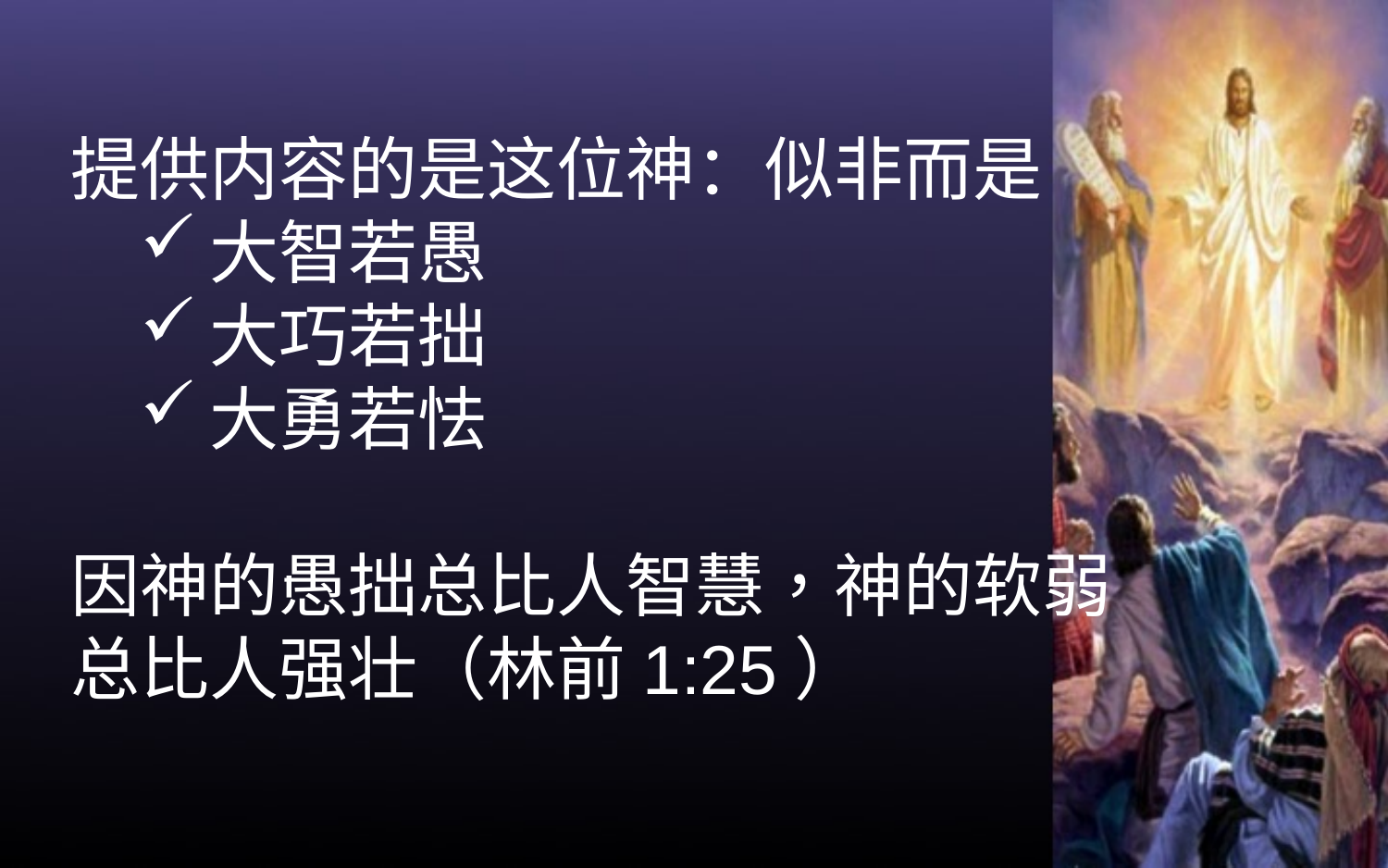

提供内容的是这位神：似非而是
大智若愚
大巧若拙
大勇若怯

因神的愚拙总比人智慧，神的软弱总比人强壮（林前1:25）